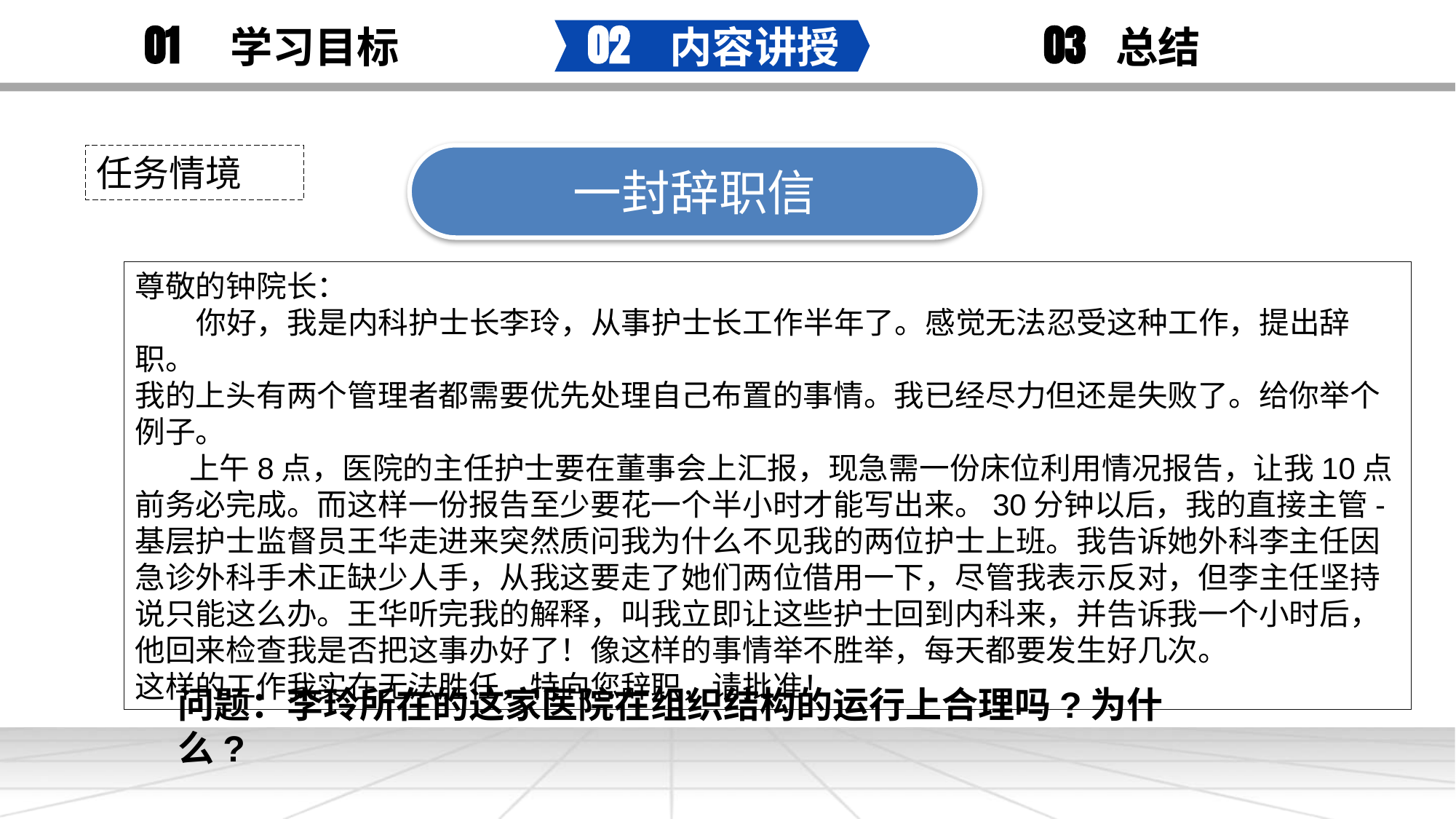

02   内容讲授
03  总结
01    学习目标

任务情境
一封辞职信
尊敬的钟院长：
        你好，我是内科护士长李玲，从事护士长工作半年了。感觉无法忍受这种工作，提出辞职。
我的上头有两个管理者都需要优先处理自己布置的事情。我已经尽力但还是失败了。给你举个例子。
       上午8点，医院的主任护士要在董事会上汇报，现急需一份床位利用情况报告，让我10点前务必完成。而这样一份报告至少要花一个半小时才能写出来。30分钟以后，我的直接主管-基层护士监督员王华走进来突然质问我为什么不见我的两位护士上班。我告诉她外科李主任因急诊外科手术正缺少人手，从我这要走了她们两位借用一下，尽管我表示反对，但李主任坚持说只能这么办。王华听完我的解释，叫我立即让这些护士回到内科来，并告诉我一个小时后，他回来检查我是否把这事办好了！像这样的事情举不胜举，每天都要发生好几次。
这样的工作我实在无法胜任，特向您辞职，请批准！
猴子取食的实验说明了什么问题？
问题：李玲所在的这家医院在组织结构的运行上合理吗?为什么?